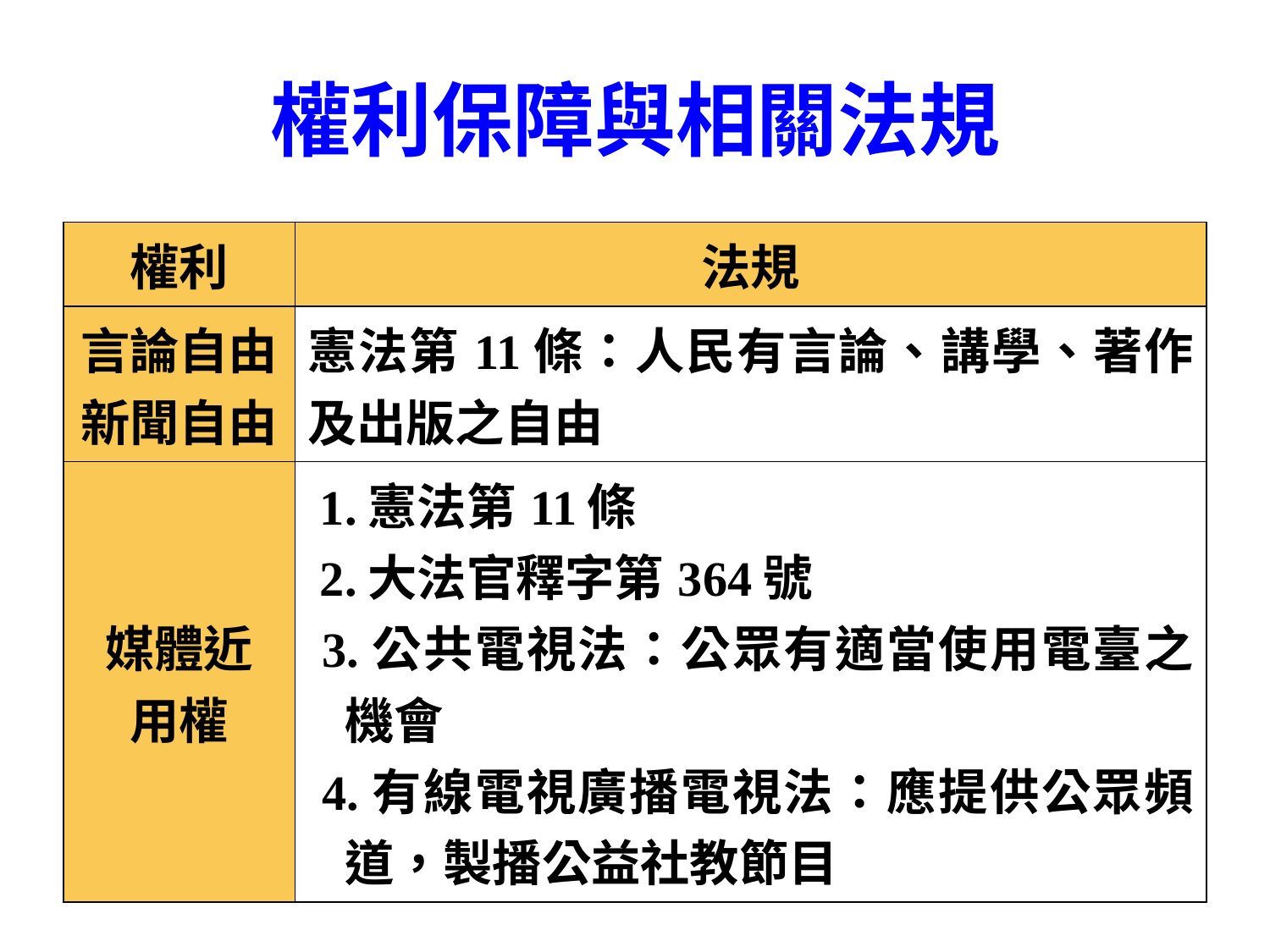

# 權利保障與相關法規
| 權利 | 法規 |
| --- | --- |
| 言論自由 新聞自由 | 憲法第11條：人民有言論、講學、著作及出版之自由 |
| 媒體近 用權 | 1.憲法第11條 2.大法官釋字第364號 3.公共電視法：公眾有適當使用電臺之 機會 4.有線電視廣播電視法：應提供公眾頻道，製播公益社教節目 |